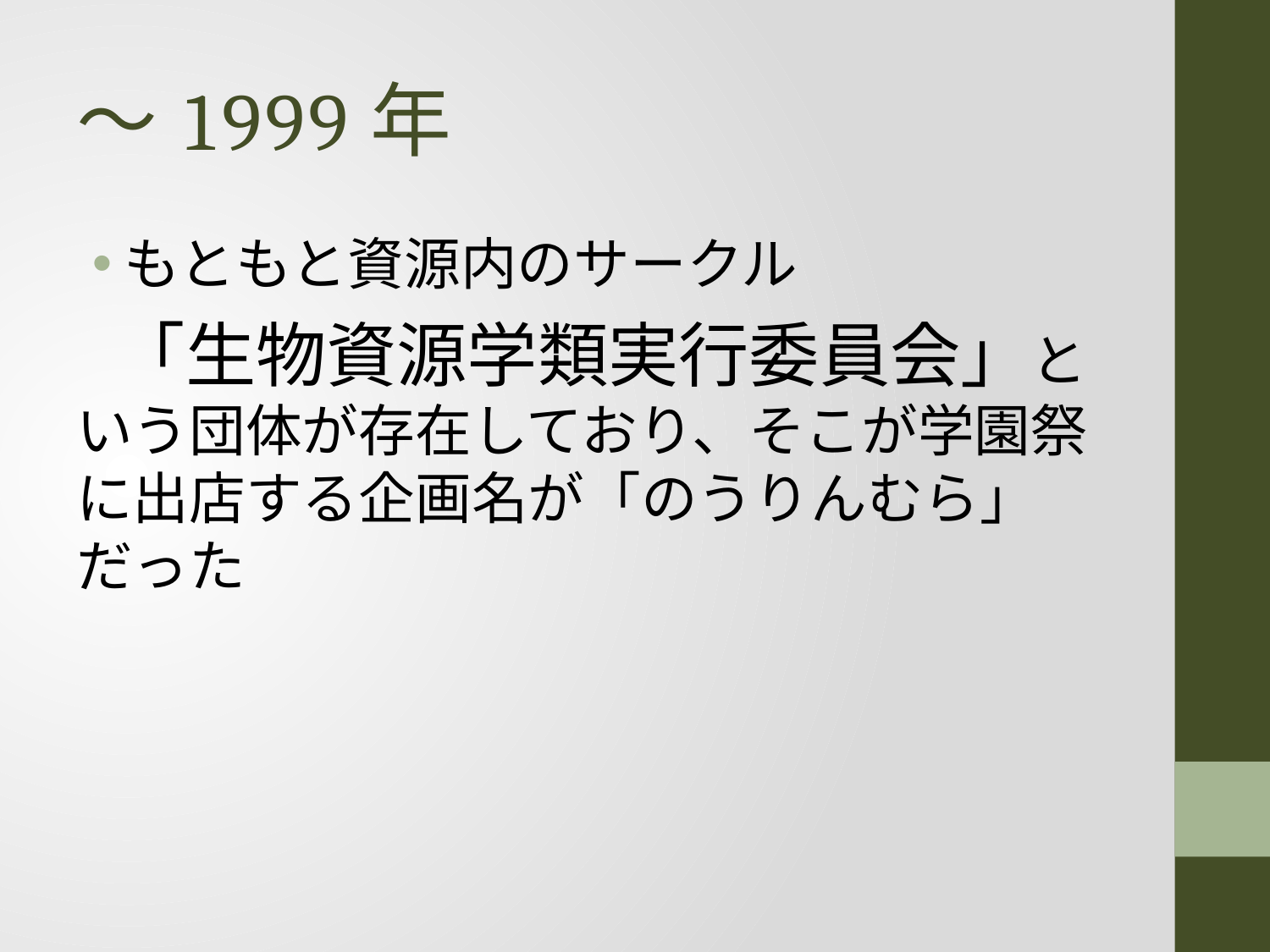

# ～1999年
もともと資源内のサークル
　「生物資源学類実行委員会」という団体が存在しており、そこが学園祭に出店する企画名が「のうりんむら」だった